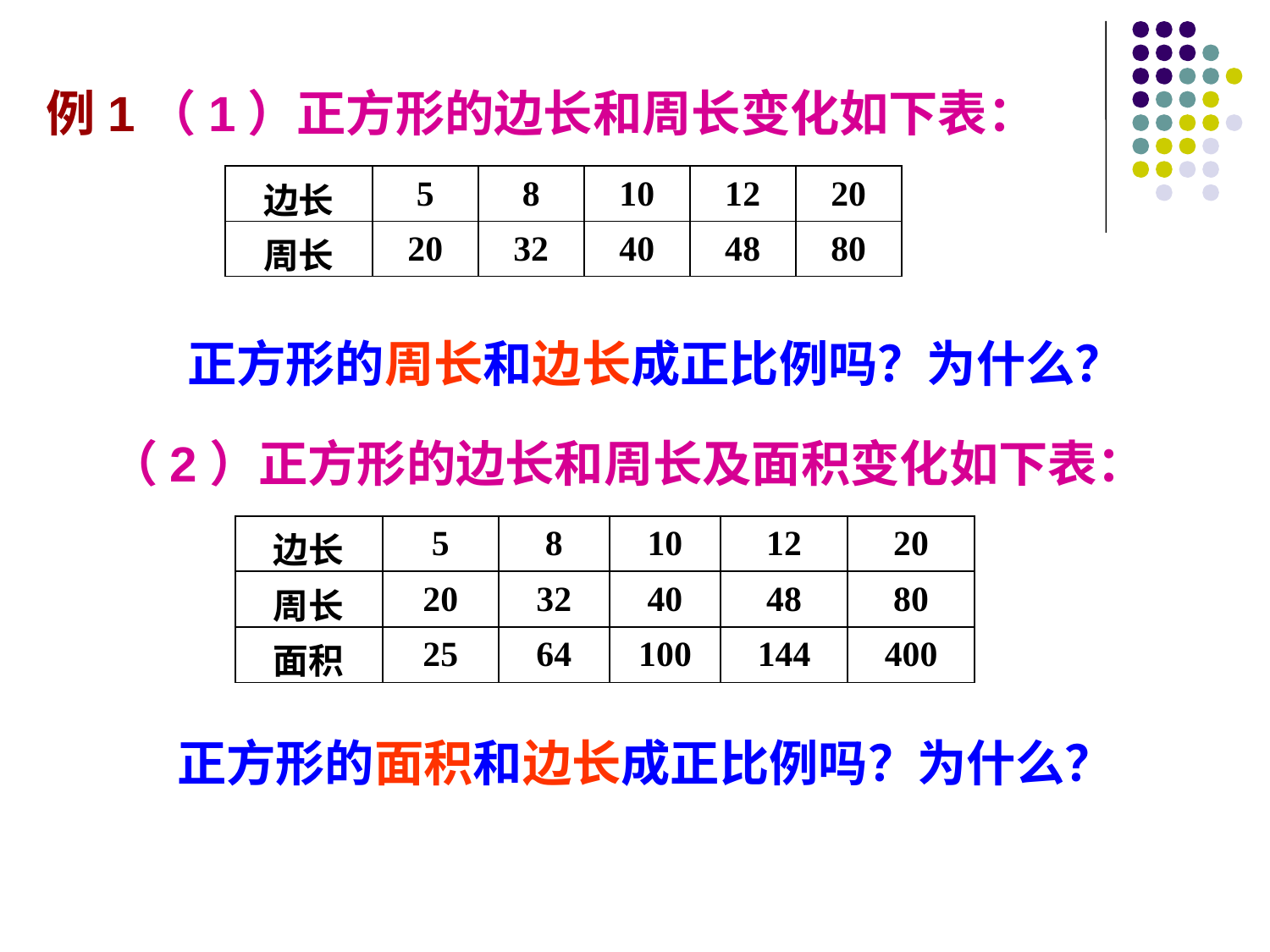

例1（1）正方形的边长和周长变化如下表：
| 边长 | 5 | 8 | 10 | 12 | 20 |
| --- | --- | --- | --- | --- | --- |
| 周长 | 20 | 32 | 40 | 48 | 80 |
正方形的周长和边长成正比例吗？为什么？
（2）正方形的边长和周长及面积变化如下表：
| 边长 | 5 | 8 | 10 | 12 | 20 |
| --- | --- | --- | --- | --- | --- |
| 周长 | 20 | 32 | 40 | 48 | 80 |
| 面积 | 25 | 64 | 100 | 144 | 400 |
正方形的面积和边长成正比例吗？为什么？